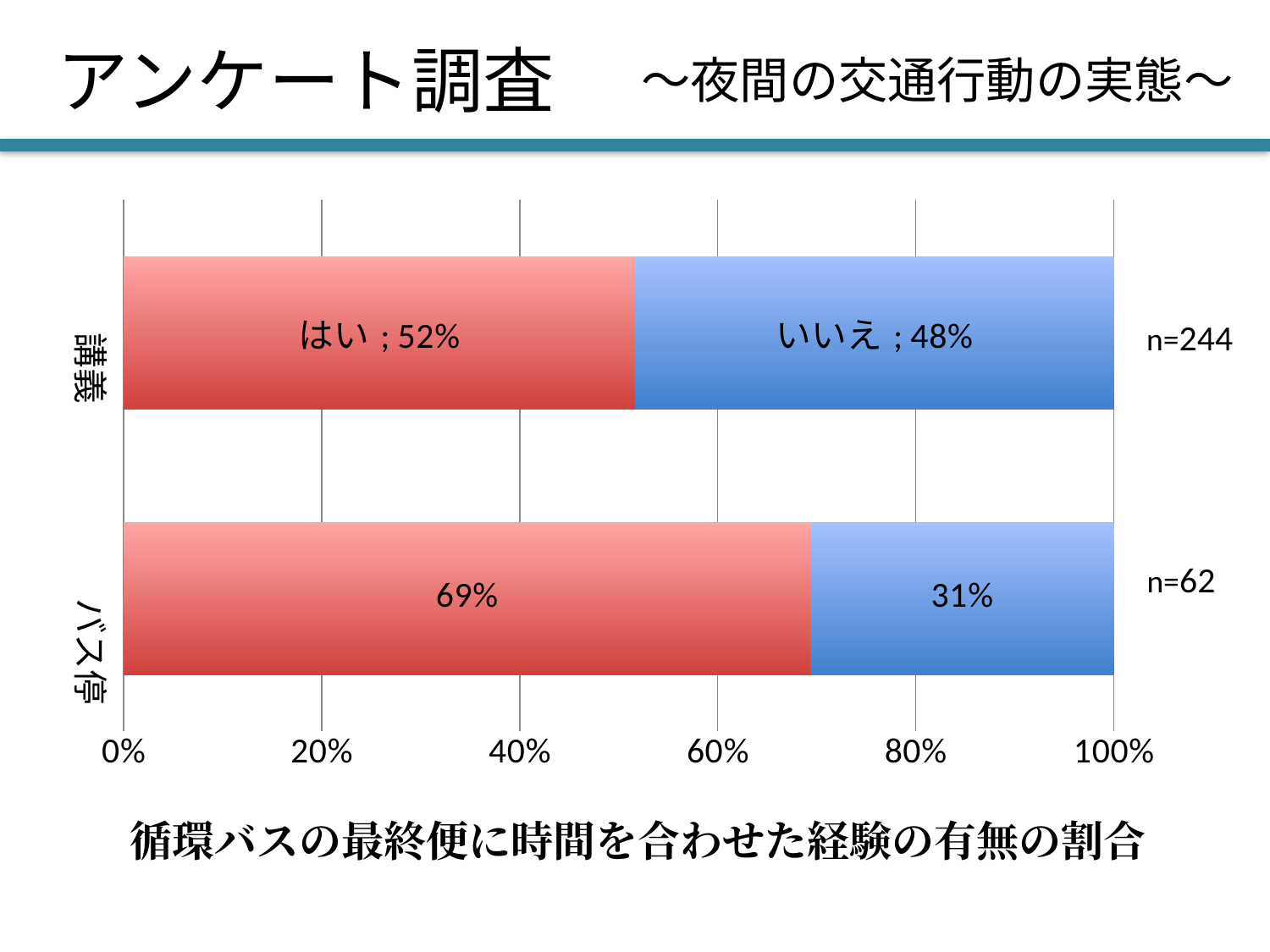

# アンケート調査
〜夜間の交通行動の実態〜

### Chart

| Category | はい | いいえ |
|---|---|---|
| バス停 | 0.693548387096774 | 0.306451612903226 |
| 講義 | 0.516393442622951 | 0.483606557377049 |
n=244
n=62
循環バスの最終便に時間を合わせた経験の有無の割合